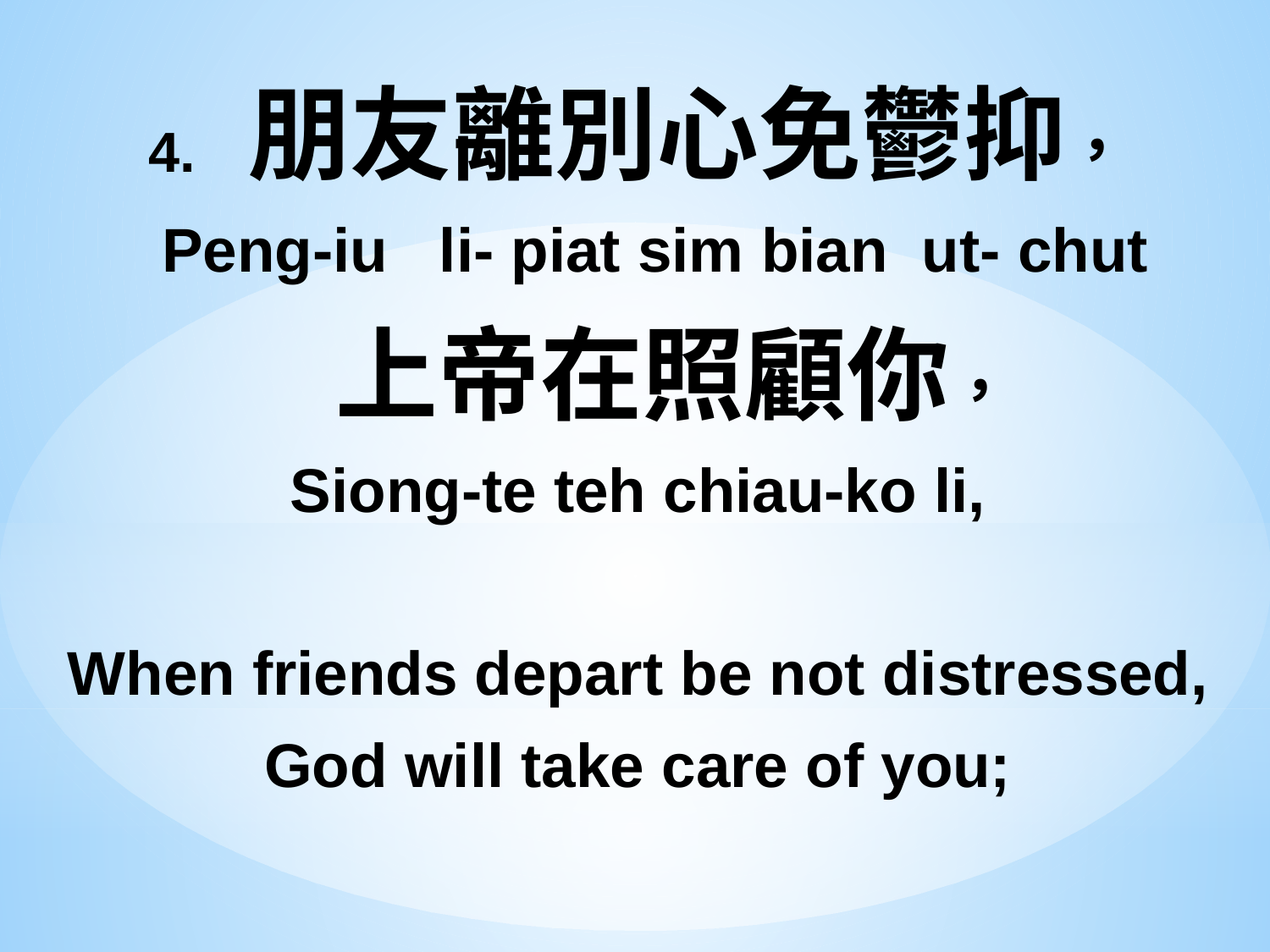

4. 朋友離別心免鬱抑，
  Peng-iu   li- piat sim bian  ut- chut
  上帝在照顧你，
Siong-te teh chiau-ko li,

When friends depart be not distressed,
God will take care of you;